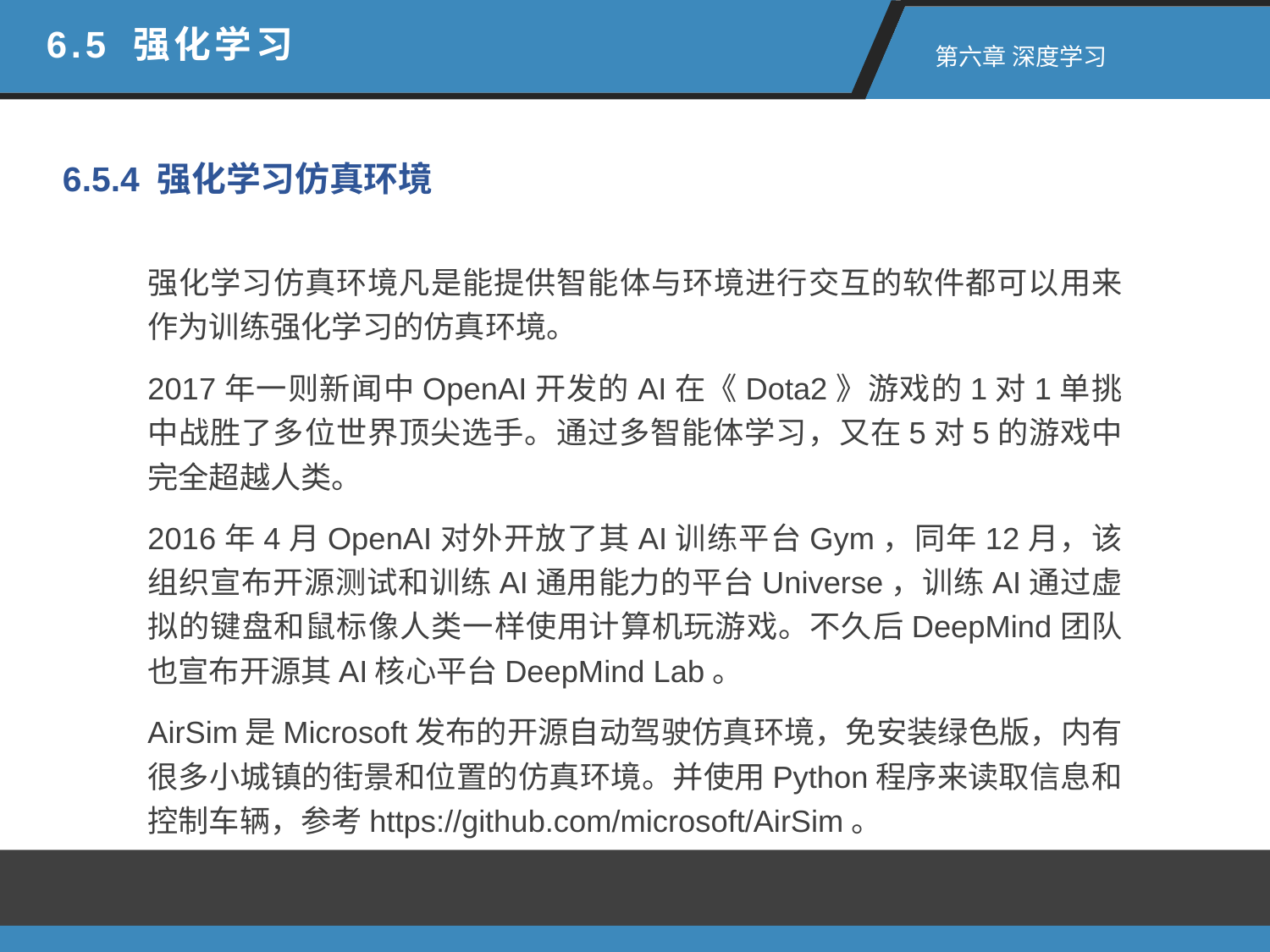

6.5 强化学习
  第六章 深度学习
6.5.4 强化学习仿真环境
强化学习仿真环境凡是能提供智能体与环境进行交互的软件都可以用来作为训练强化学习的仿真环境。
2017年一则新闻中OpenAI开发的AI在《Dota2》游戏的1对1单挑中战胜了多位世界顶尖选手。通过多智能体学习，又在5对5的游戏中完全超越人类。
2016年4月OpenAI对外开放了其AI训练平台Gym，同年12月，该组织宣布开源测试和训练AI通用能力的平台Universe，训练AI通过虚拟的键盘和鼠标像人类一样使用计算机玩游戏。不久后DeepMind团队也宣布开源其AI核心平台DeepMind Lab。
AirSim是Microsoft发布的开源自动驾驶仿真环境，免安装绿色版，内有很多小城镇的街景和位置的仿真环境。并使用Python程序来读取信息和控制车辆，参考https://github.com/microsoft/AirSim。